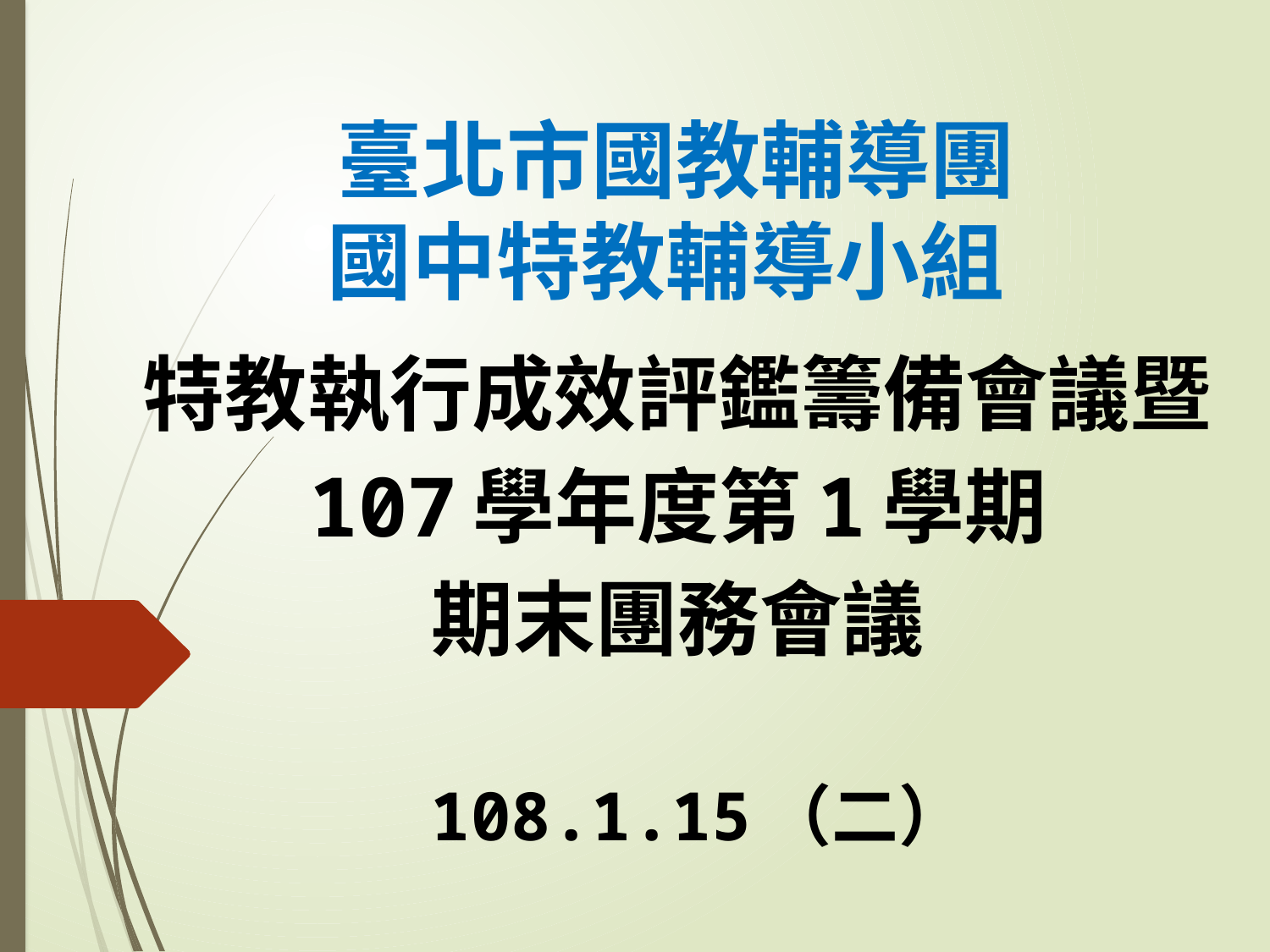

# 臺北市國教輔導團 國中特教輔導小組
特教執行成效評鑑籌備會議暨
107學年度第1學期
期末團務會議

 108.1.15（二）